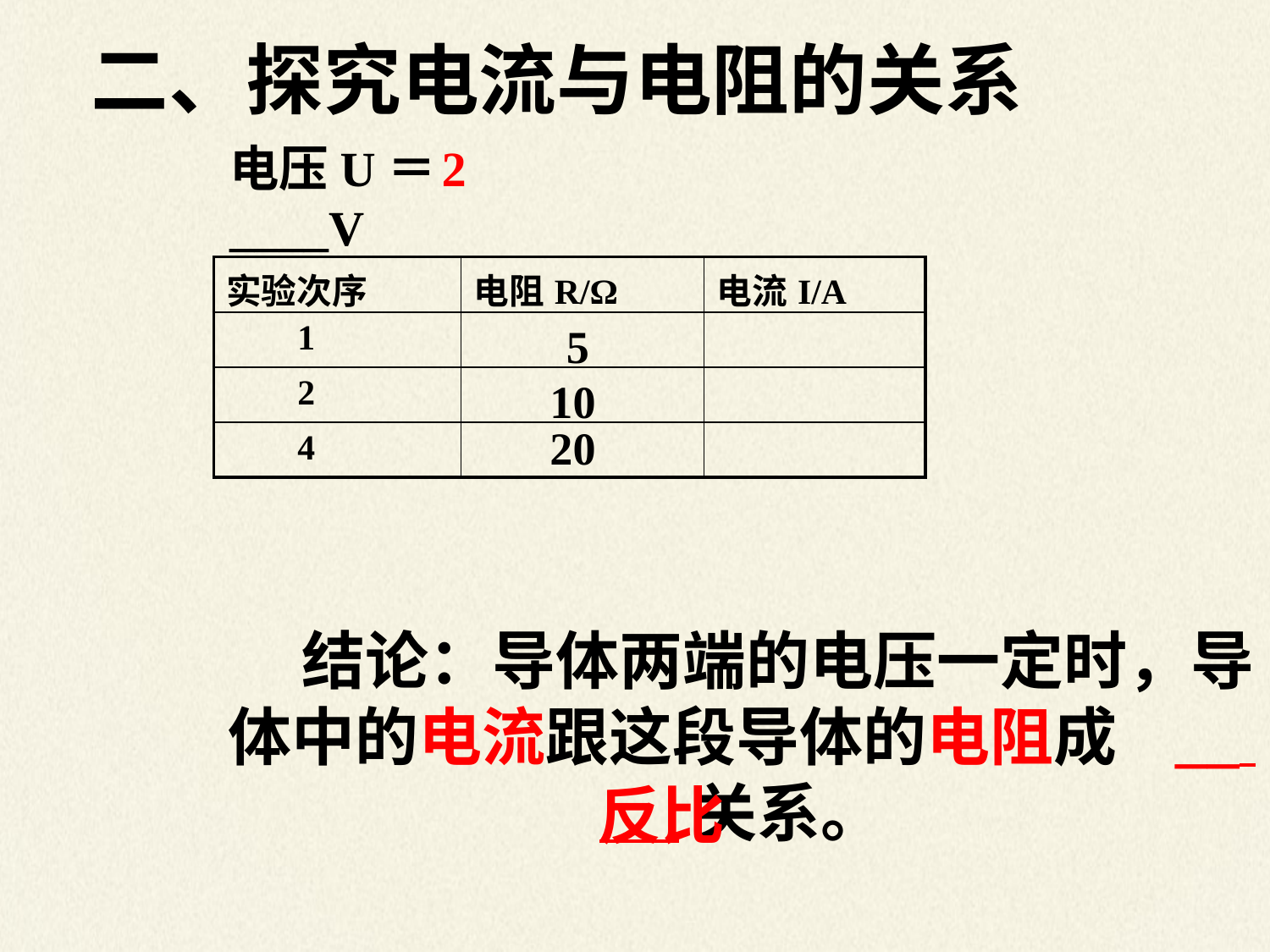

二、探究电流与电阻的关系
电压U＝____V
2
| 实验次序 | 电阻R/Ω | 电流I/A |
| --- | --- | --- |
| 1 |  |  |
| 2 |  |  |
| 4 |  |  |
5
10
20
    结论：导体两端的电压一定时，导体中的电流跟这段导体的电阻成   __       关系。
反比